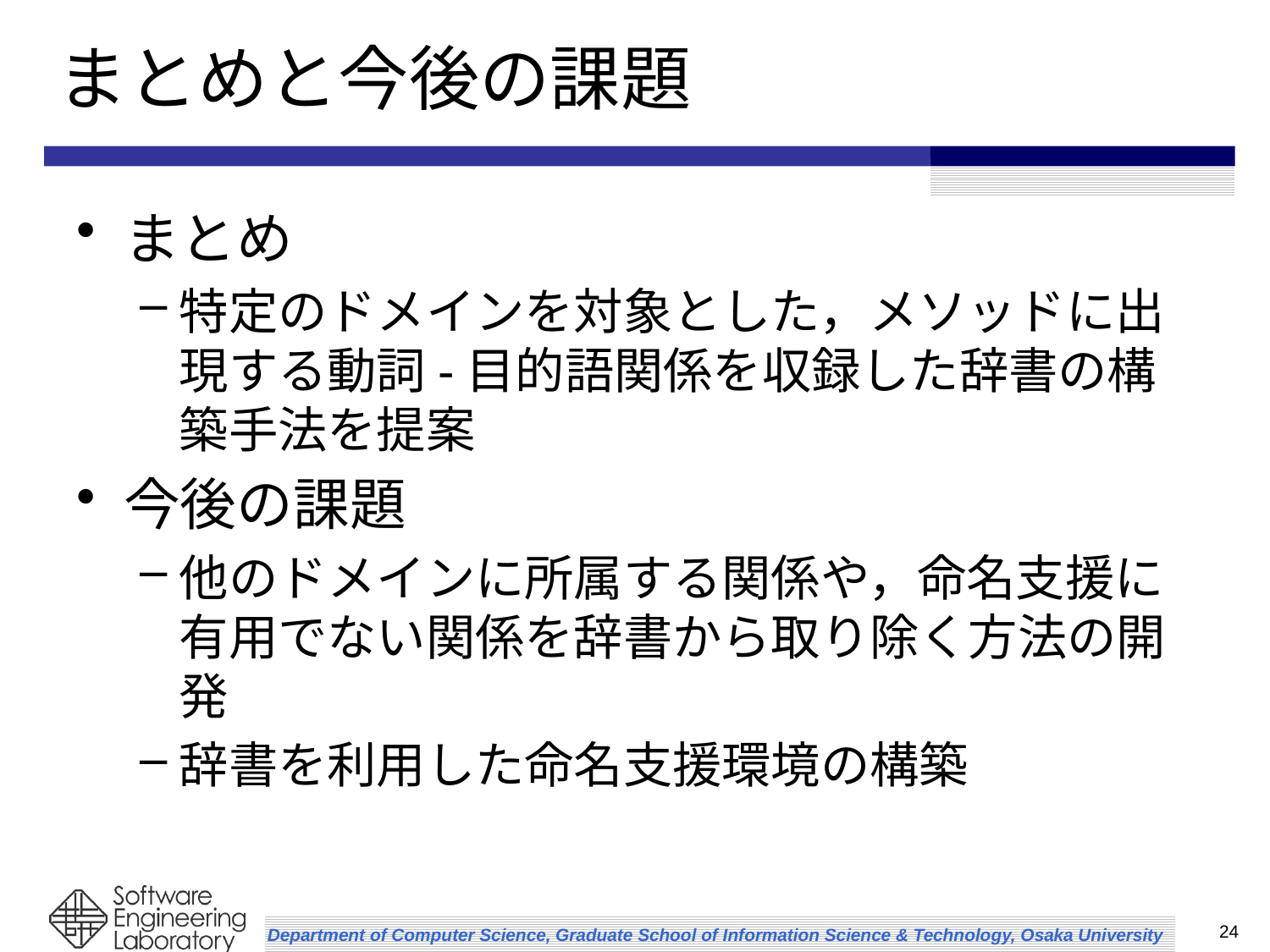

# まとめと今後の課題
まとめ
特定のドメインを対象とした，メソッドに出現する動詞-目的語関係を収録した辞書の構築手法を提案
今後の課題
他のドメインに所属する関係や，命名支援に有用でない関係を辞書から取り除く方法の開発
辞書を利用した命名支援環境の構築
24